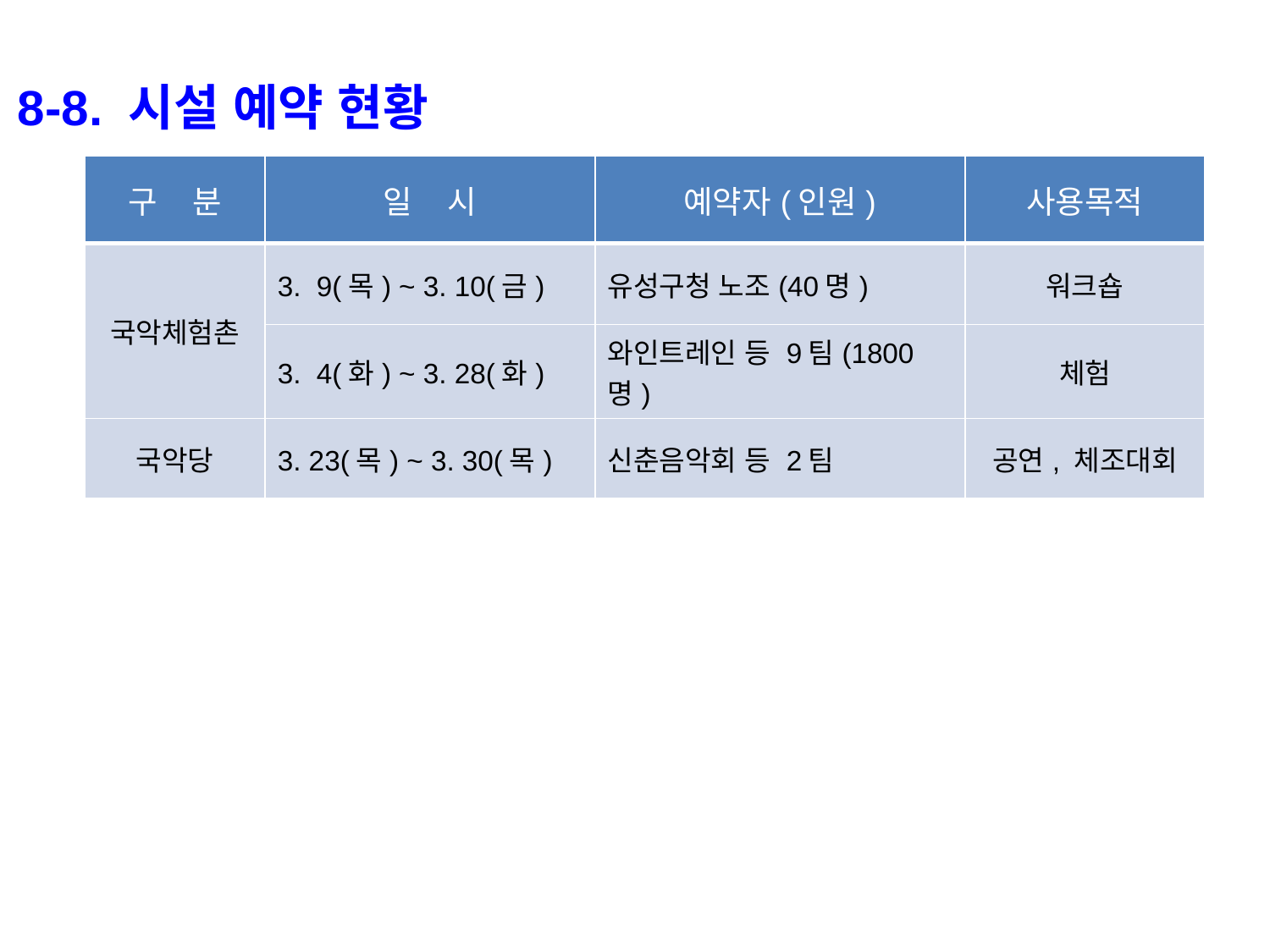

8-8. 시설 예약 현황
| 구 분 | 일 시 | 예약자(인원) | 사용목적 |
| --- | --- | --- | --- |
| 국악체험촌 | 3. 9(목) ~ 3. 10(금) | 유성구청 노조(40명) | 워크숍 |
|  | 3. 4(화) ~ 3. 28(화) | 와인트레인 등 9팀(1800명) | 체험 |
| 국악당 | 3. 23(목) ~ 3. 30(목) | 신춘음악회 등 2팀 | 공연, 체조대회 |